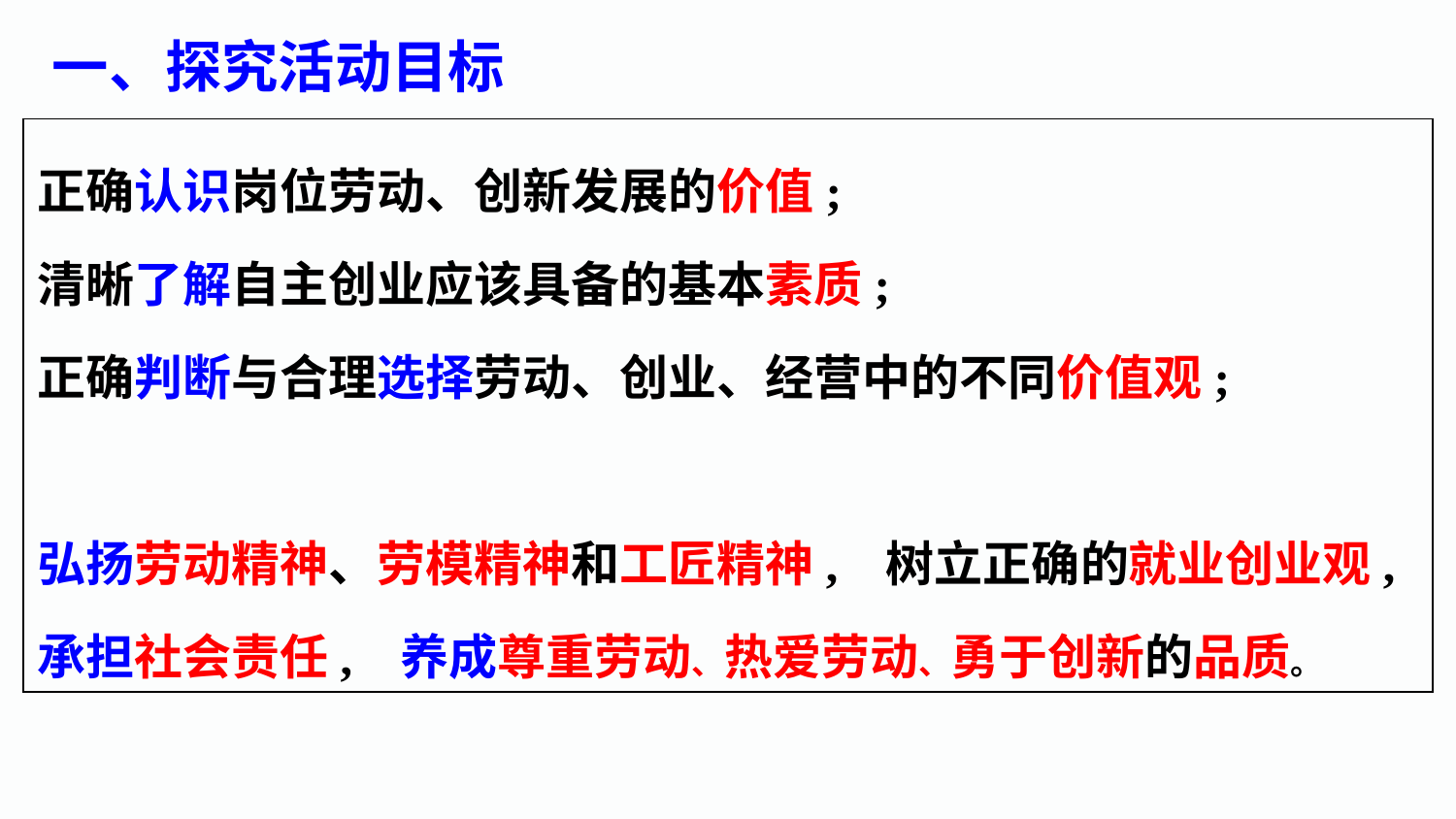

一、探究活动目标
正确认识岗位劳动、创新发展的价值;
清晰了解自主创业应该具备的基本素质;
正确判断与合理选择劳动、创业、经营中的不同价值观;

弘扬劳动精神、劳模精神和工匠精神,   树立正确的就业创业观,
承担社会责任,   养成尊重劳动、热爱劳动、勇于创新的品质。